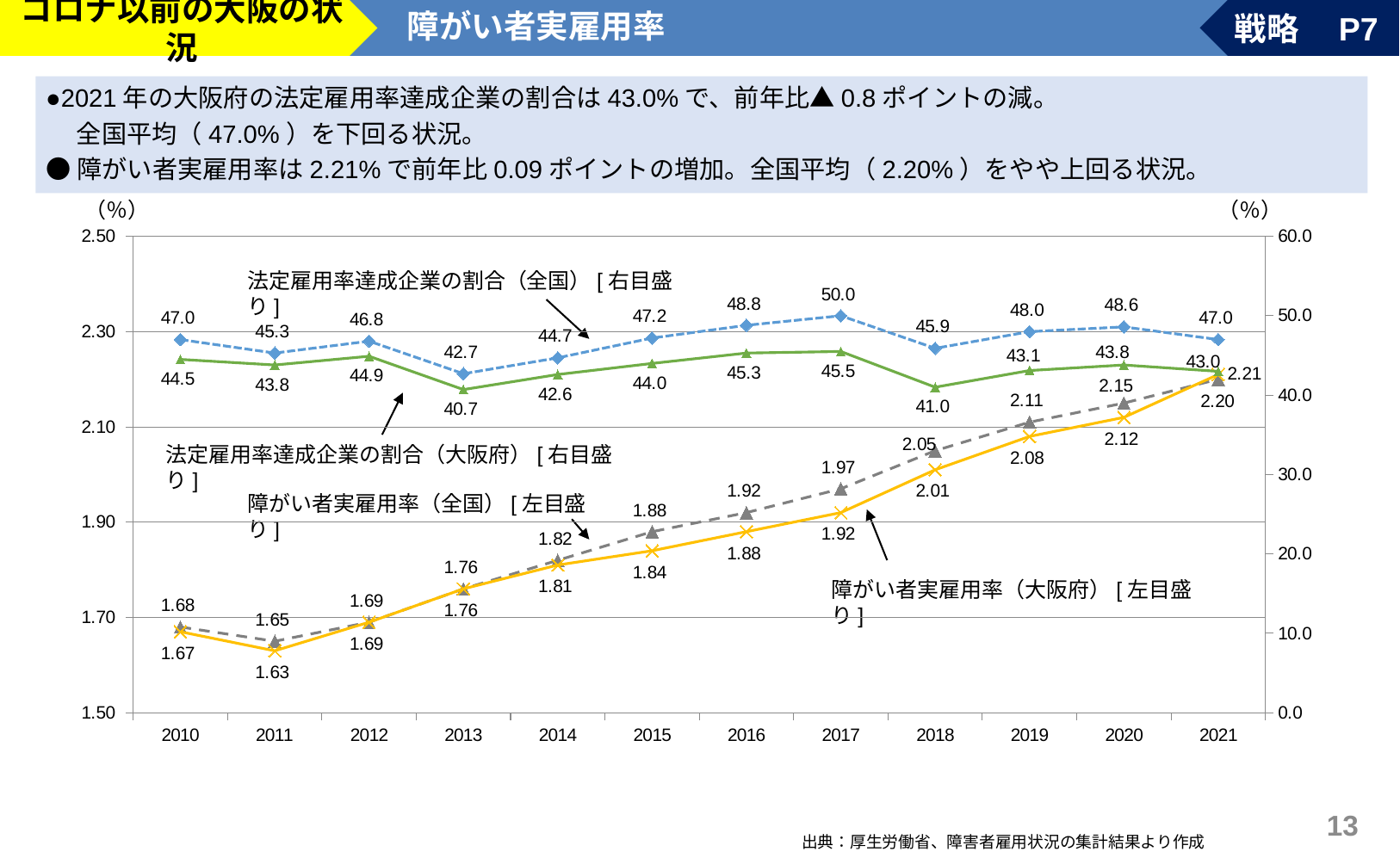

コロナ以前の大阪の状況
障がい者実雇用率
戦略　P7
●2021年の大阪府の法定雇用率達成企業の割合は43.0%で、前年比▲0.8ポイントの減。
　 全国平均（47.0%）を下回る状況。
●障がい者実雇用率は2.21%で前年比0.09ポイントの増加。全国平均（2.20%）をやや上回る状況。

### Chart

| Category | 実雇用率（全国）
＜左目盛＞ | 実雇用率（大阪府）
＜左目盛＞ | 法定雇用率達成企業の割合（全国）
＜右目盛り＞ | 法定雇用率達成企業の割合（大阪府）
＜右目盛り＞ |
|---|---|---|---|---|
| 2010 | 1.68 | 1.67 | 47.0 | 44.5 |
| 2011 | 1.65 | 1.63 | 45.3 | 43.8 |
| 2012 | 1.69 | 1.69 | 46.8 | 44.9 |
| 2013 | 1.76 | 1.76 | 42.7 | 40.7 |
| 2014 | 1.82 | 1.81 | 44.7 | 42.6 |
| 2015 | 1.88 | 1.84 | 47.2 | 44.0 |
| 2016 | 1.92 | 1.88 | 48.8 | 45.3 |
| 2017 | 1.97 | 1.92 | 50.0 | 45.5 |
| 2018 | 2.05 | 2.01 | 45.9 | 41.0 |
| 2019 | 2.11 | 2.08 | 48.0 | 43.1 |
| 2020 | 2.15 | 2.12 | 48.6 | 43.8 |
| 2021 | 2.2 | 2.21 | 47.0 | 43.0 |
（％）
（％）
法定雇用率達成企業の割合（全国）[右目盛り]
法定雇用率達成企業の割合（大阪府）[右目盛り]
障がい者実雇用率（全国）[左目盛り]
障がい者実雇用率（大阪府）[左目盛り]
13
出典：厚生労働省、障害者雇用状況の集計結果より作成